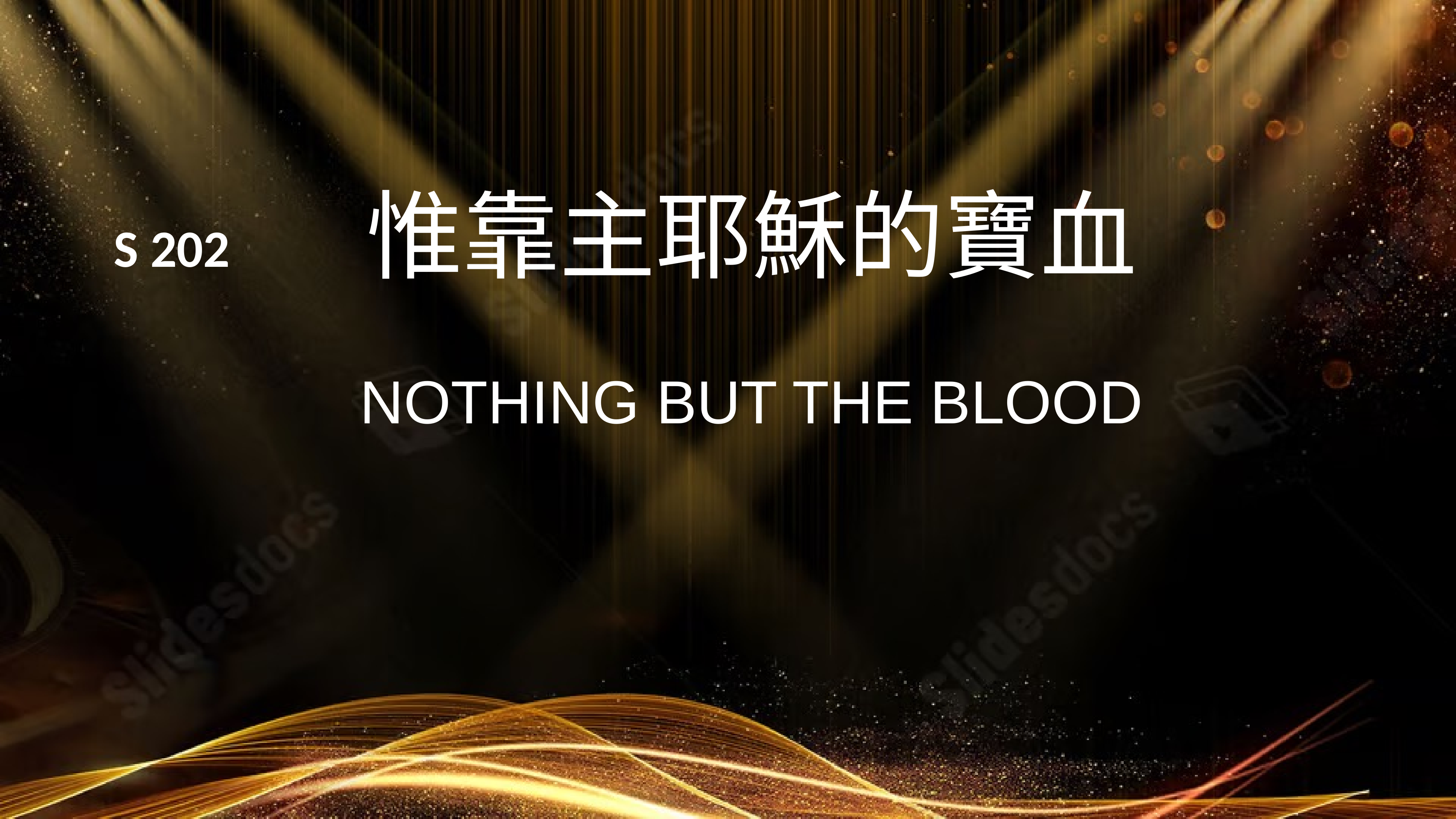

惟靠主耶穌的寶血

Nothing But The Blood
S 202